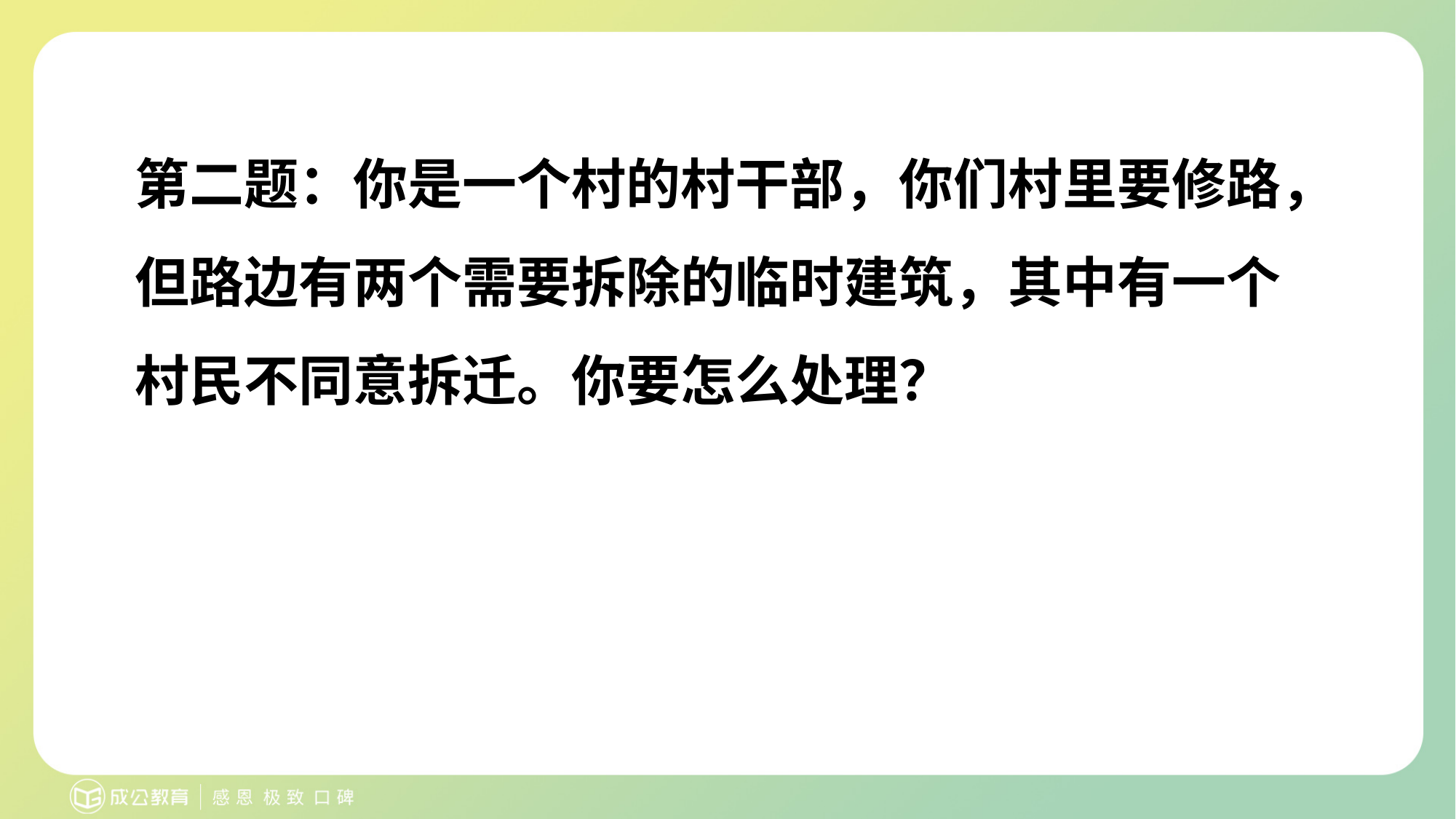

第二题：你是一个村的村干部，你们村里要修路，但路边有两个需要拆除的临时建筑，其中有一个村民不同意拆迁。你要怎么处理？